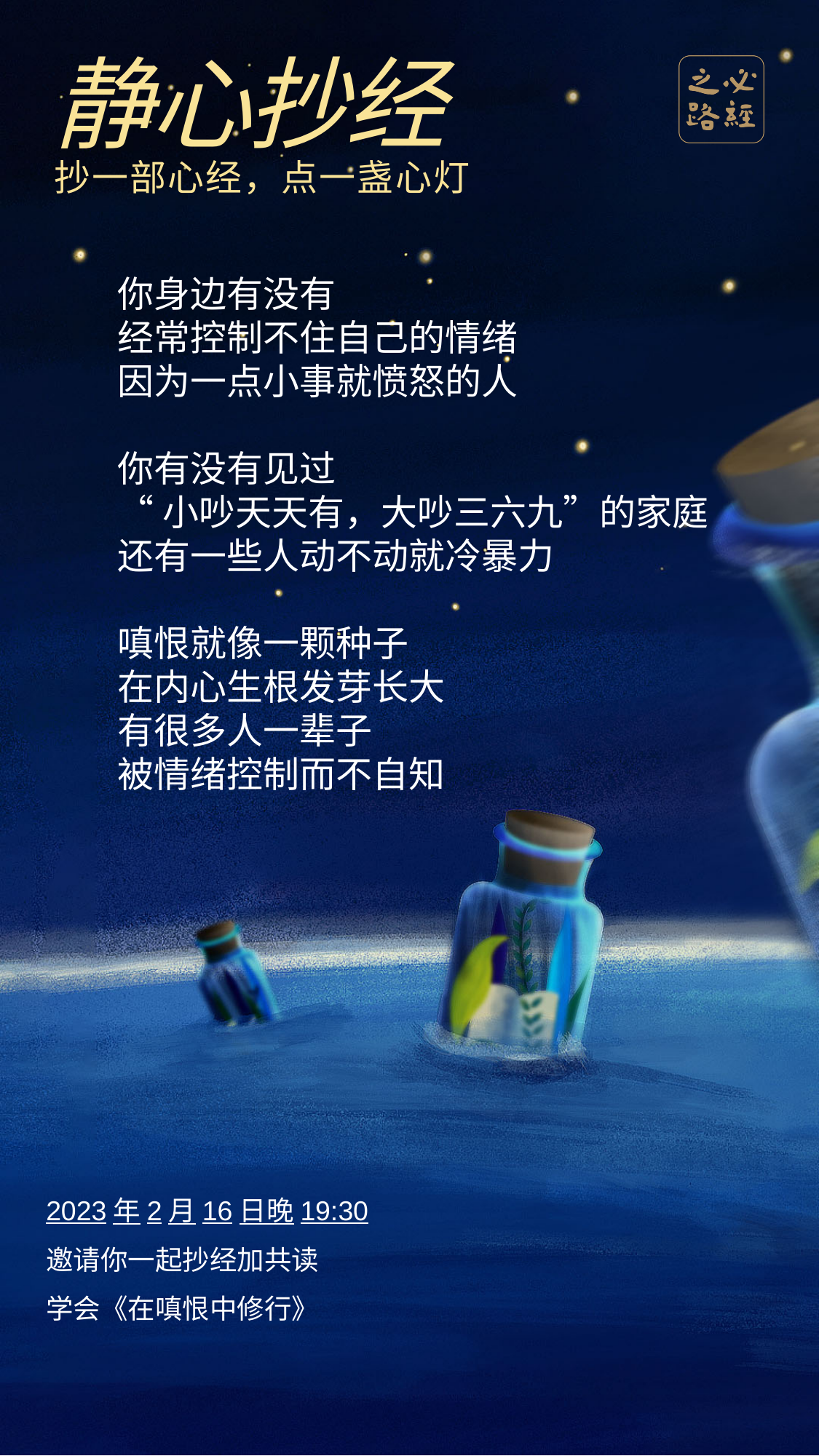

你身边有没有
经常控制不住自己的情绪
因为一点小事就愤怒的人

你有没有见过
“小吵天天有，大吵三六九”的家庭
还有一些人动不动就冷暴力

嗔恨就像一颗种子
在内心生根发芽长大
有很多人一辈子
被情绪控制而不自知
2023年2月16日晚19:30
邀请你一起抄经加共读
学会《在嗔恨中修行》